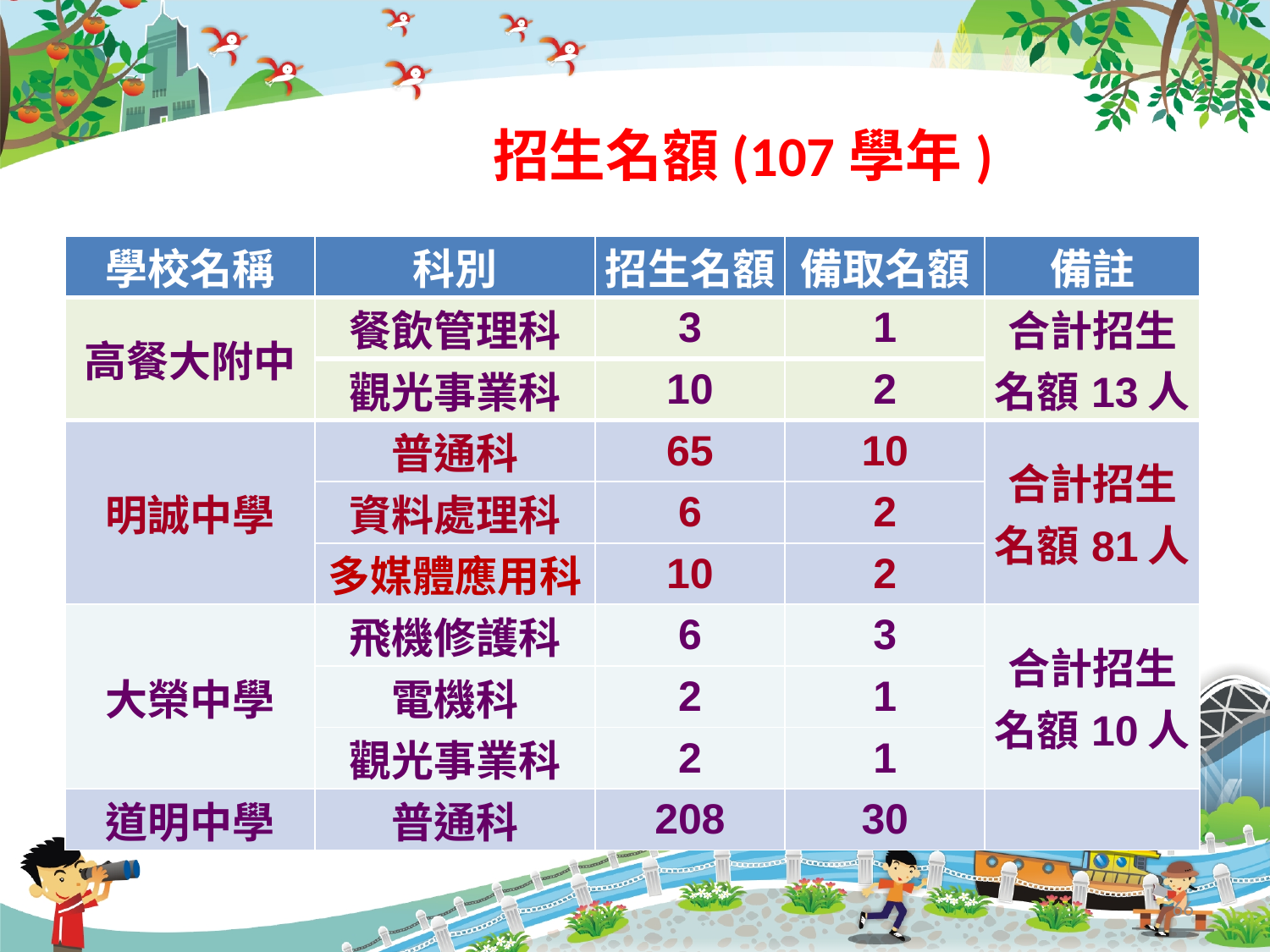

# 直升入招生名額(107學年)
| 學校名稱 | 科別 | 招生名額 | 備取名額 | 備註 |
| --- | --- | --- | --- | --- |
| 高餐大附中 | 餐飲管理科 | 3 | 1 | 合計招生名額13人 |
|  | 觀光事業科 | 10 | 2 |  |
| 明誠中學 | 普通科 | 65 | 10 | 合計招生名額81人 |
|  | 資料處理科 | 6 | 2 |  |
|  | 多媒體應用科 | 10 | 2 |  |
| 大榮中學 | 飛機修護科 | 6 | 3 | 合計招生名額10人 |
|  | 電機科 | 2 | 1 |  |
|  | 觀光事業科 | 2 | 1 |  |
| 道明中學 | 普通科 | 208 | 30 |  |
66